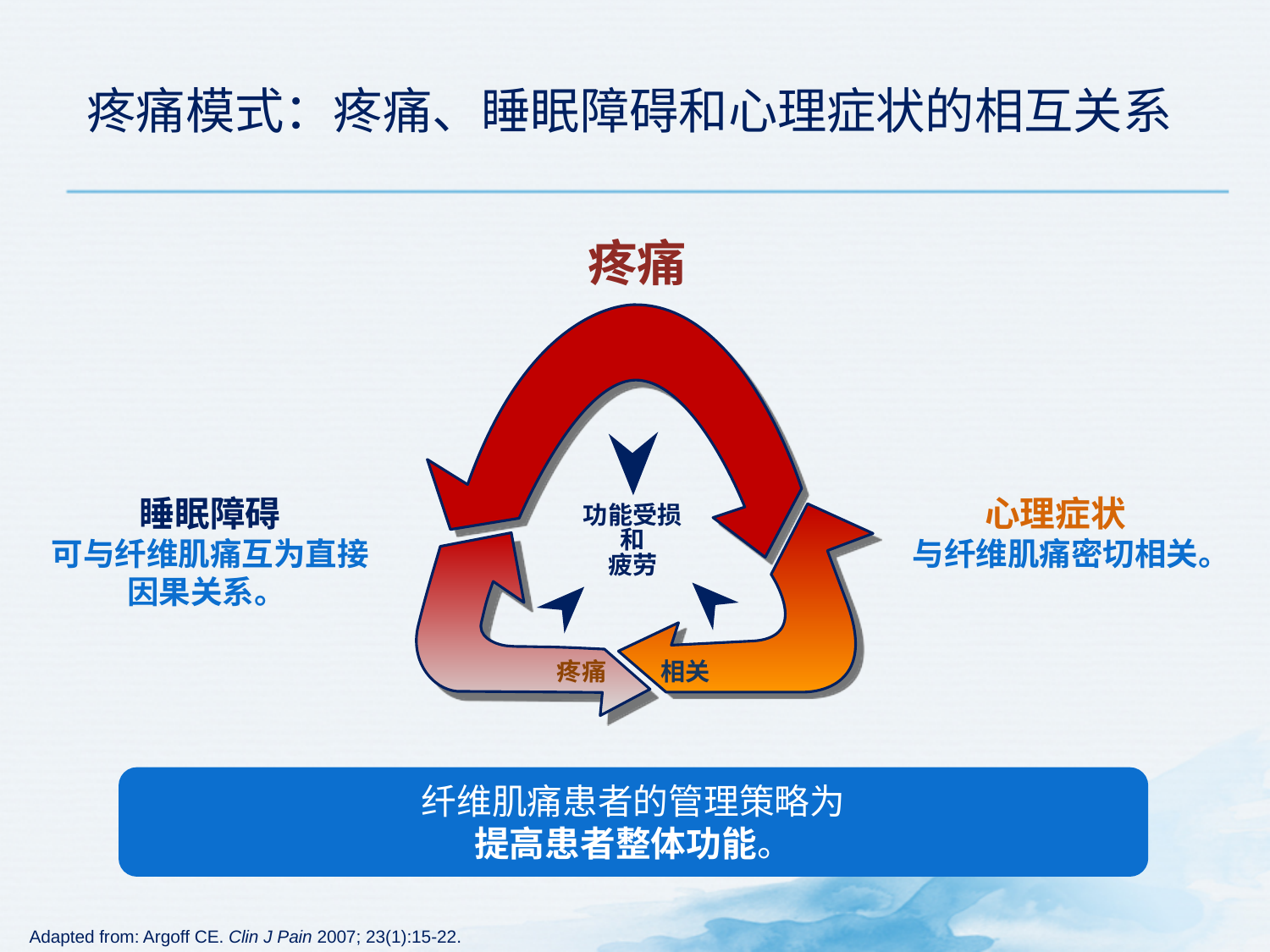

# 疼痛模式：疼痛、睡眠障碍和心理症状的相互关系
疼痛

功能受损
和
疲劳

疼痛
相关
睡眠障碍
可与纤维肌痛互为直接因果关系。

心理症状
与纤维肌痛密切相关。

纤维肌痛患者的管理策略为
提高患者整体功能。
Adapted from: Argoff CE. Clin J Pain 2007; 23(1):15-22.